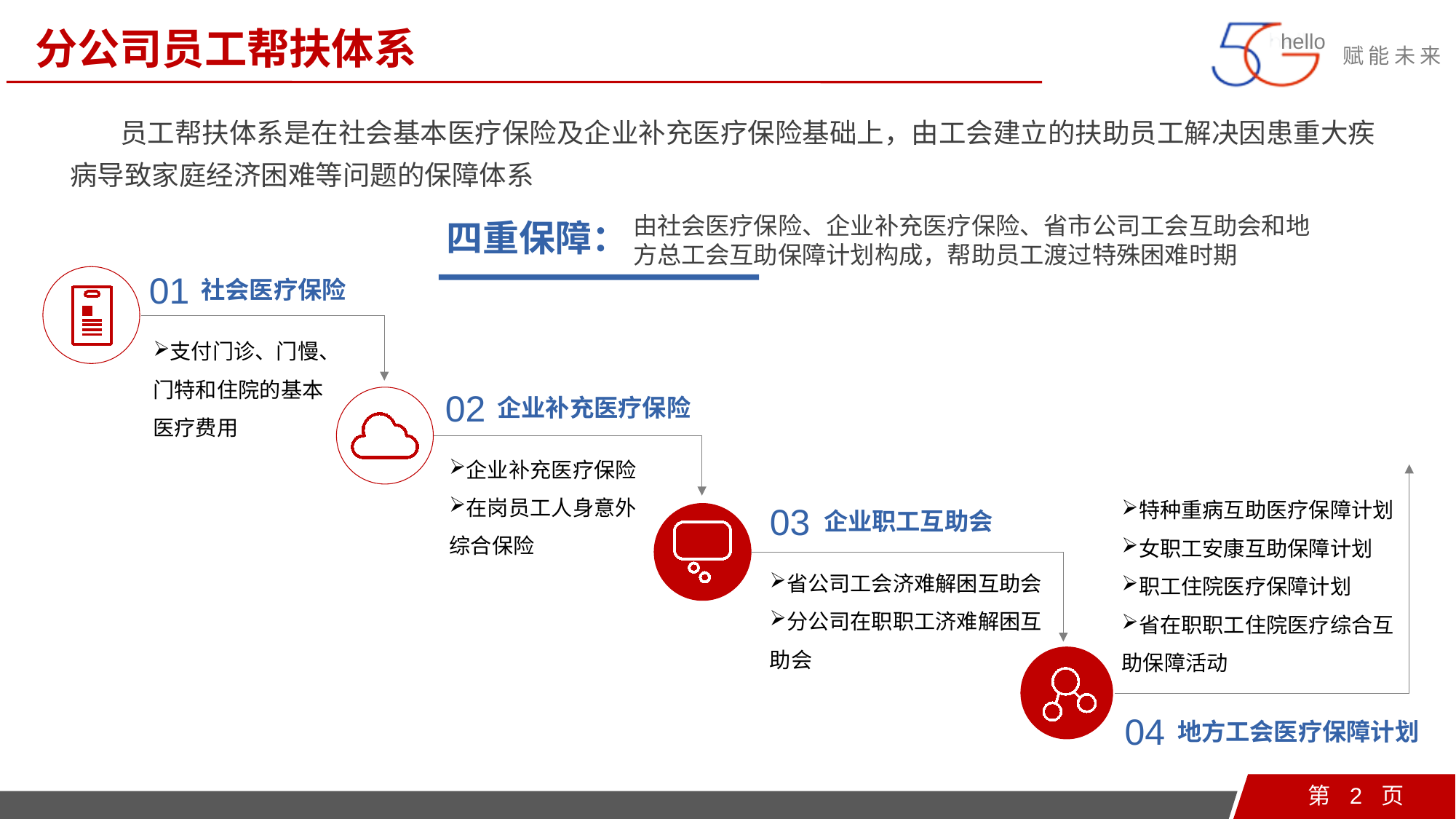

分公司员工帮扶体系
       员工帮扶体系是在社会基本医疗保险及企业补充医疗保险基础上，由工会建立的扶助员工解决因患重大疾病导致家庭经济困难等问题的保障体系
由社会医疗保险、企业补充医疗保险、省市公司工会互助会和地方总工会互助保障计划构成，帮助员工渡过特殊困难时期
四重保障：
01

社会医疗保险

支付门诊、门慢、门特和住院的基本医疗费用
02

企业补充医疗保险
企业补充医疗保险
在岗员工人身意外综合保险
特种重病互助医疗保障计划
女职工安康互助保障计划
职工住院医疗保障计划
省在职职工住院医疗综合互助保障活动
03
企业职工互助会

省公司工会济难解困互助会
分公司在职职工济难解困互助会

04
地方工会医疗保障计划